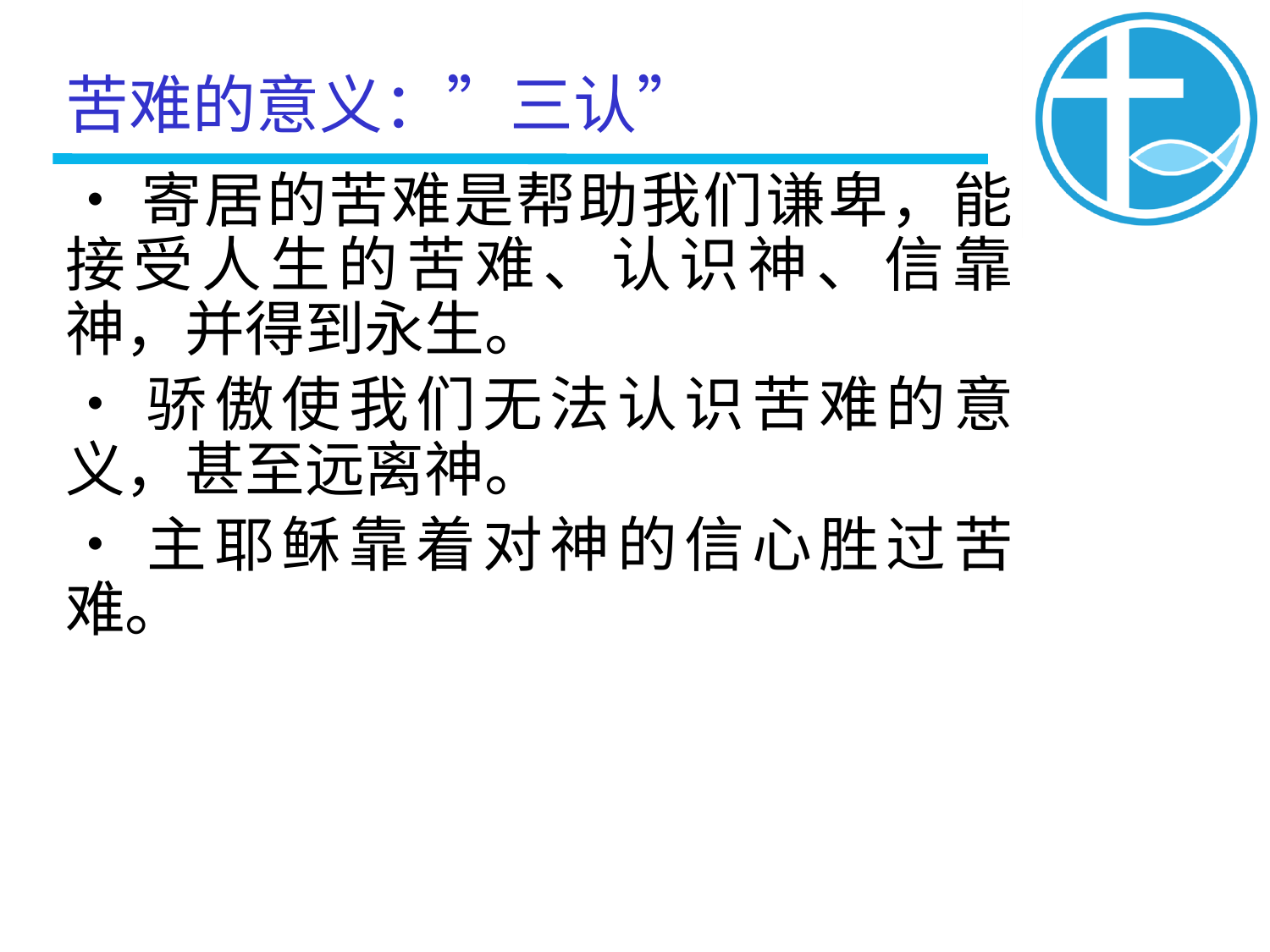

苦难的意义：”三认”
•寄居的苦难是帮助我们谦卑，能接受人生的苦难、认识神、信靠神，并得到永生。
•骄傲使我们无法认识苦难的意义，甚至远离神。
•主耶稣靠着对神的信心胜过苦难。